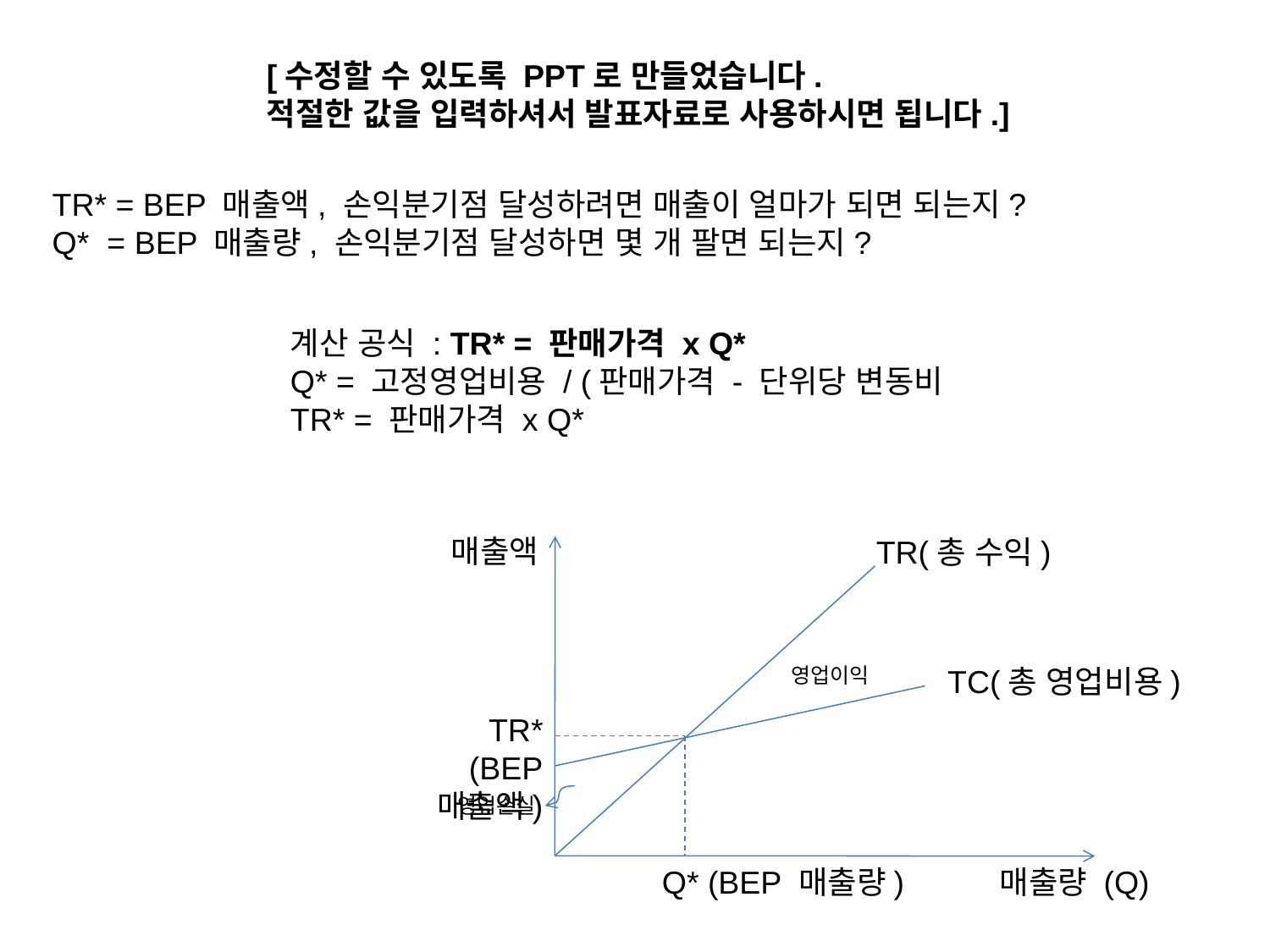

[수정할 수 있도록 PPT로 만들었습니다.
적절한 값을 입력하셔서 발표자료로 사용하시면 됩니다.]
TR* = BEP 매출액, 손익분기점 달성하려면 매출이 얼마가 되면 되는지?
Q*  = BEP 매출량, 손익분기점 달성하면 몇 개 팔면 되는지?
계산 공식 : TR* = 판매가격 x Q*
Q* = 고정영업비용 / (판매가격 - 단위당 변동비
TR* = 판매가격 x Q*
매출액
TR(총 수익)
영업이익
TC(총 영업비용)
TR*
(BEP 매출액)
영업손실
Q* (BEP 매출량)
매출량 (Q)